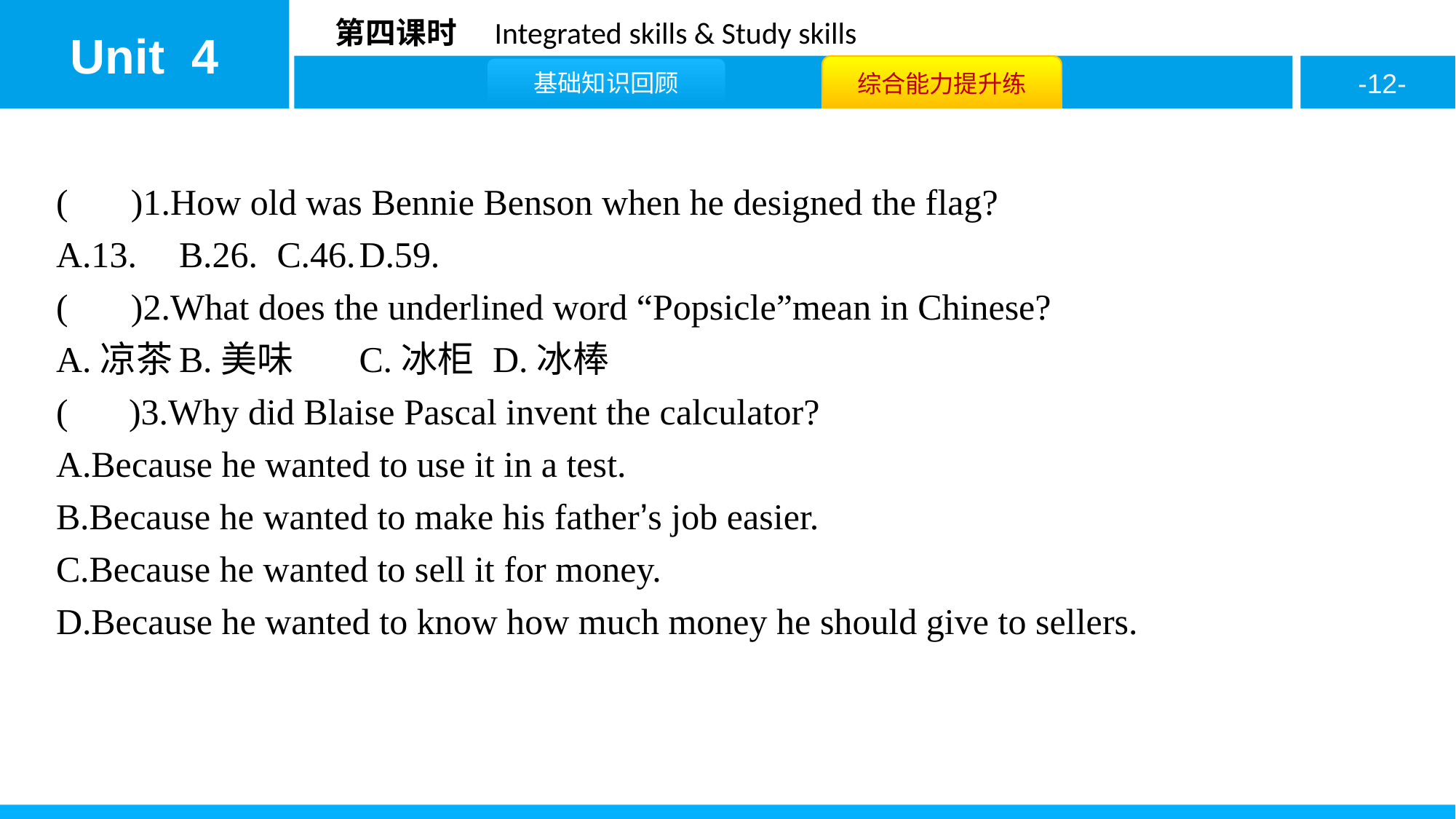

(  A  )1.How old was Bennie Benson when he designed the flag?
A.13.	B.26.	C.46.	D.59.
(  D  )2.What does the underlined word “Popsicle”mean in Chinese?
A.凉茶	B.美味	C.冰柜	D.冰棒
(  B  )3.Why did Blaise Pascal invent the calculator?
A.Because he wanted to use it in a test.
B.Because he wanted to make his father’s job easier.
C.Because he wanted to sell it for money.
D.Because he wanted to know how much money he should give to sellers.